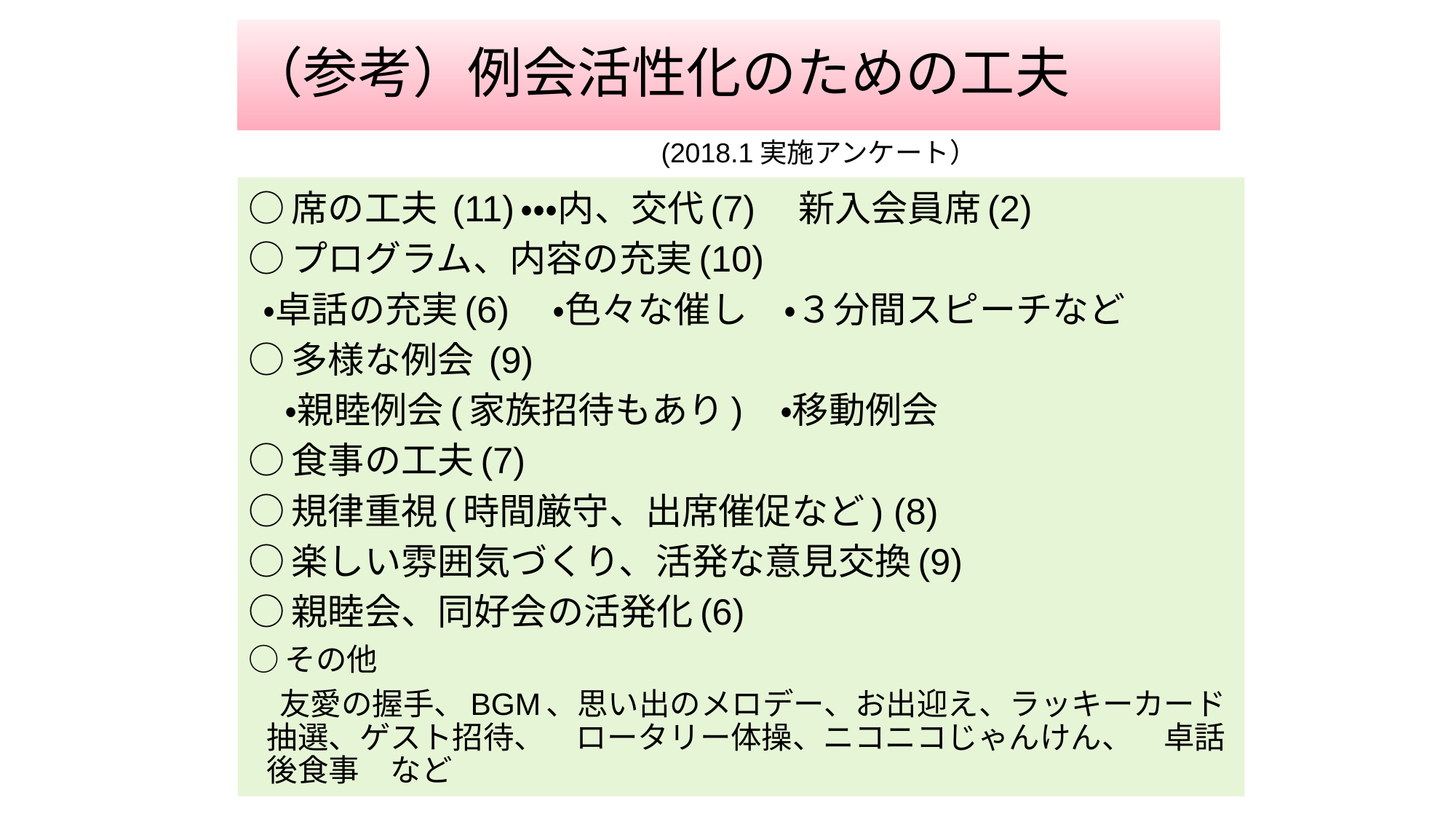

# （参考）例会活性化のための工夫
(2018.1実施アンケート）
○席の工夫 (11)・・・内、交代(7)　新入会員席(2)
○プログラム、内容の充実(10)
 ・卓話の充実(6)　・色々な催し　・３分間スピーチなど
○多様な例会 (9)
　・親睦例会(家族招待もあり)   ・移動例会
○食事の工夫(7)
○規律重視(時間厳守、出席催促など) (8)
○楽しい雰囲気づくり、活発な意見交換(9)
○親睦会、同好会の活発化(6)
○その他
　友愛の握手、BGM、思い出のメロデー、お出迎え、ラッキーカード抽選、ゲスト招待、　ロータリー体操、ニコニコじゃんけん、　卓話後食事　など